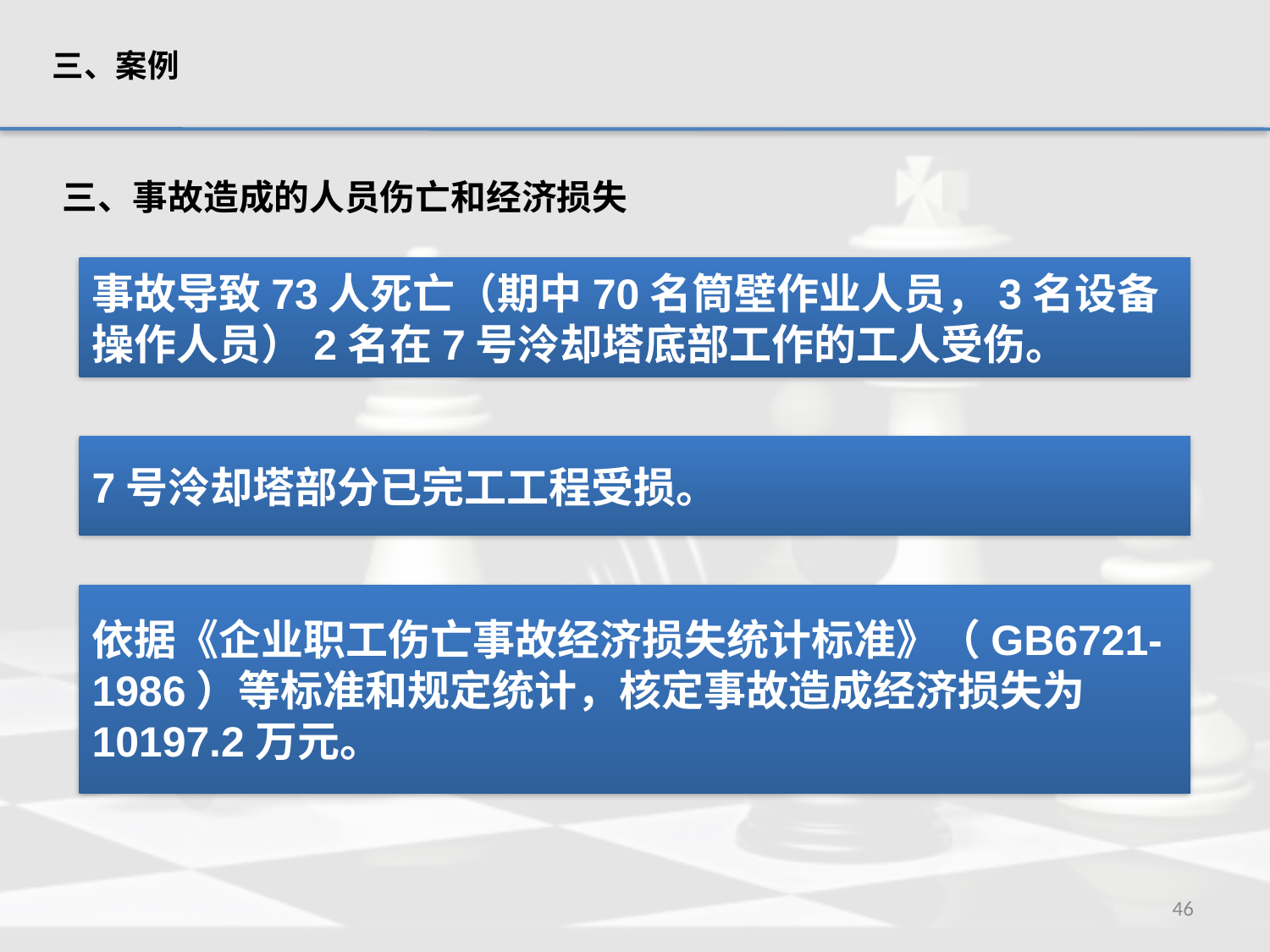

三、案例
三、事故造成的人员伤亡和经济损失
事故导致73人死亡（期中70名筒壁作业人员，3名设备操作人员）2名在7号泠却塔底部工作的工人受伤。
7号泠却塔部分已完工工程受损。
依据《企业职工伤亡事故经济损失统计标准》（GB6721-1986）等标准和规定统计，核定事故造成经济损失为10197.2万元。

46